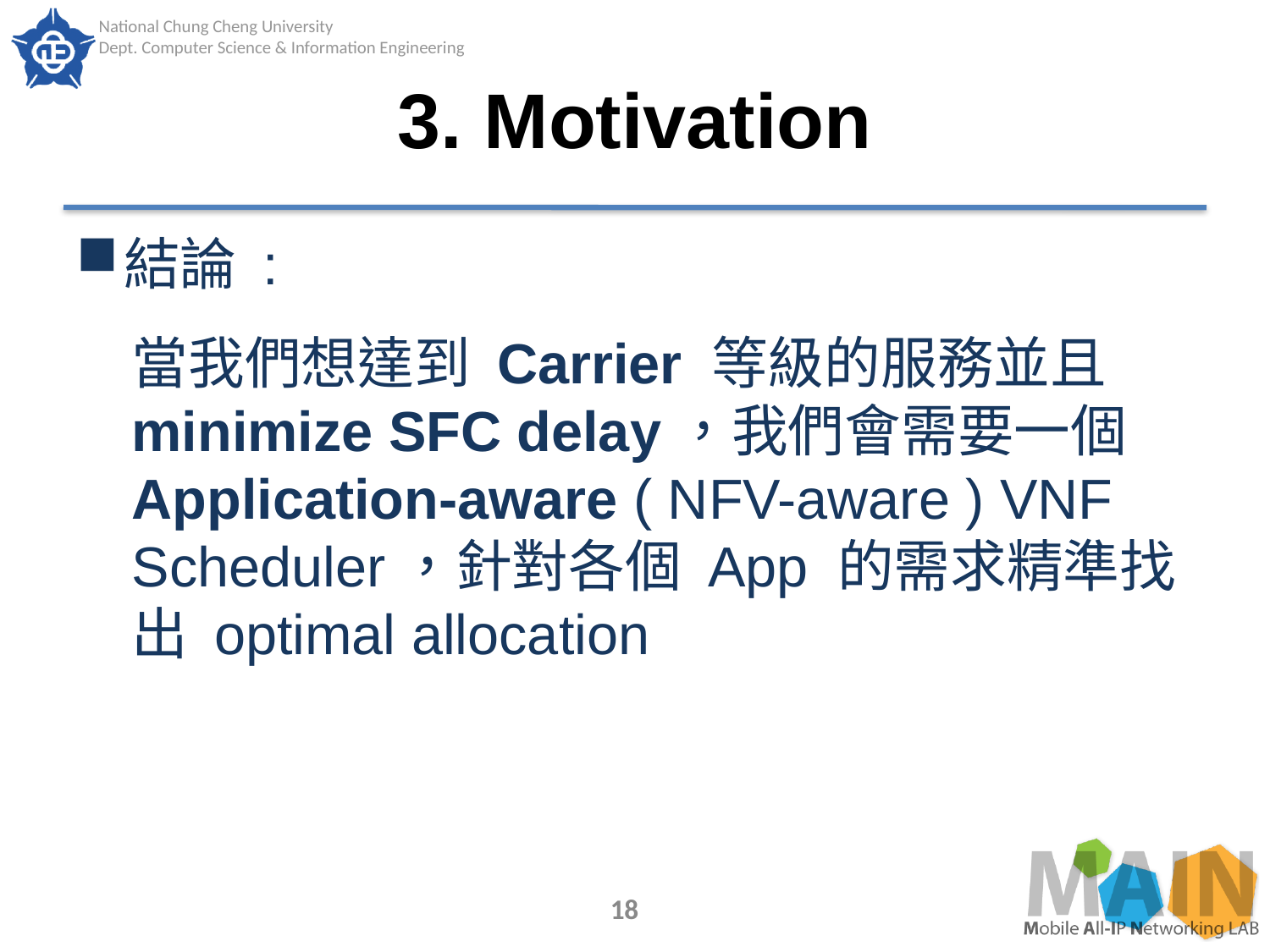

# 3. Motivation
結論 :
當我們想達到 Carrier 等級的服務並且 minimize SFC delay，我們會需要一個 Application-aware ( NFV-aware ) VNF Scheduler，針對各個 App 的需求精準找出 optimal allocation

18